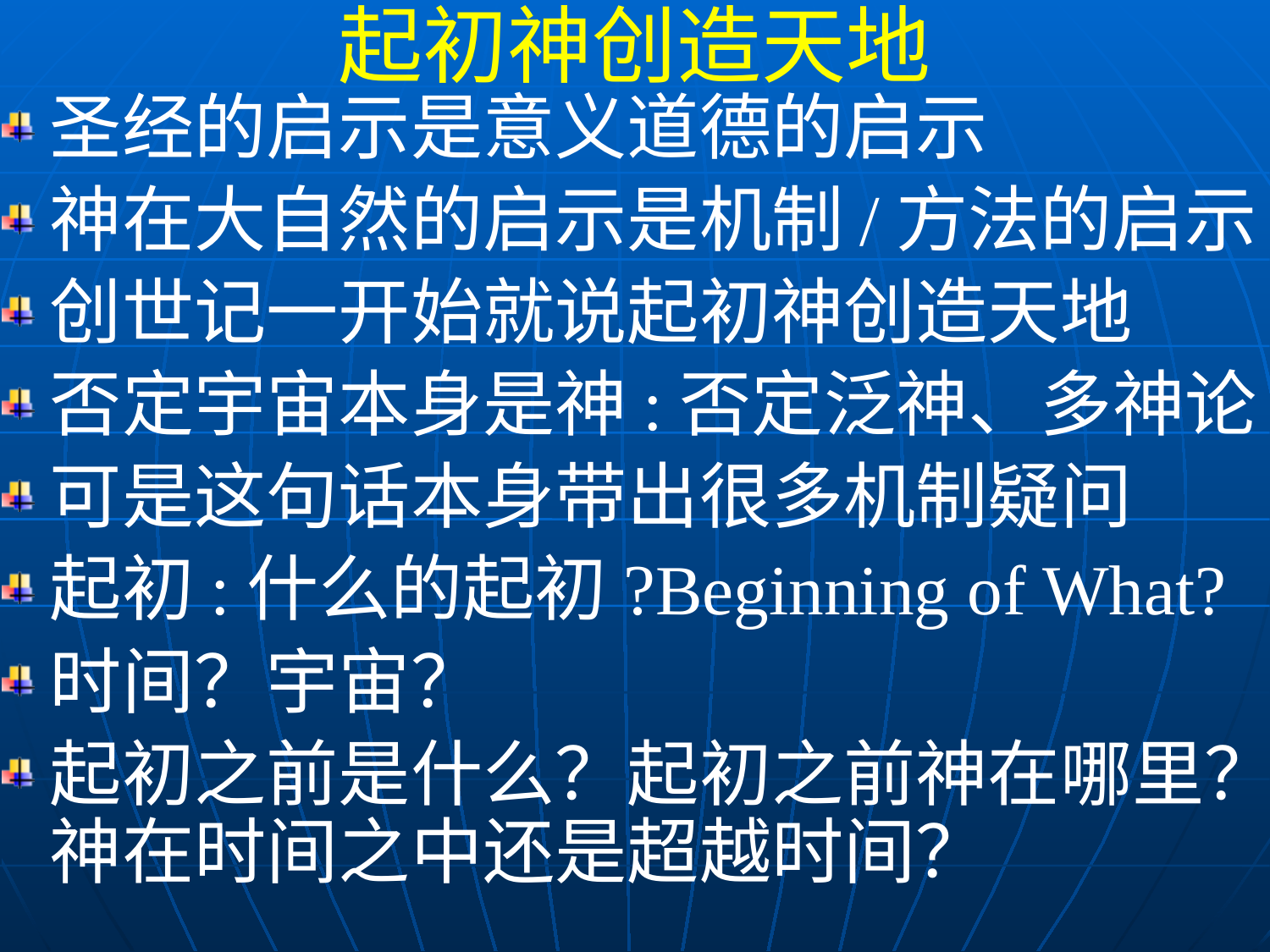

起初神创造天地
圣经的启示是意义道德的启示
神在大自然的启示是机制/方法的启示
创世记一开始就说起初神创造天地
否定宇宙本身是神:否定泛神、多神论
可是这句话本身带出很多机制疑问
起初:什么的起初?Beginning of What?
时间？宇宙？
起初之前是什么？起初之前神在哪里？神在时间之中还是超越时间？